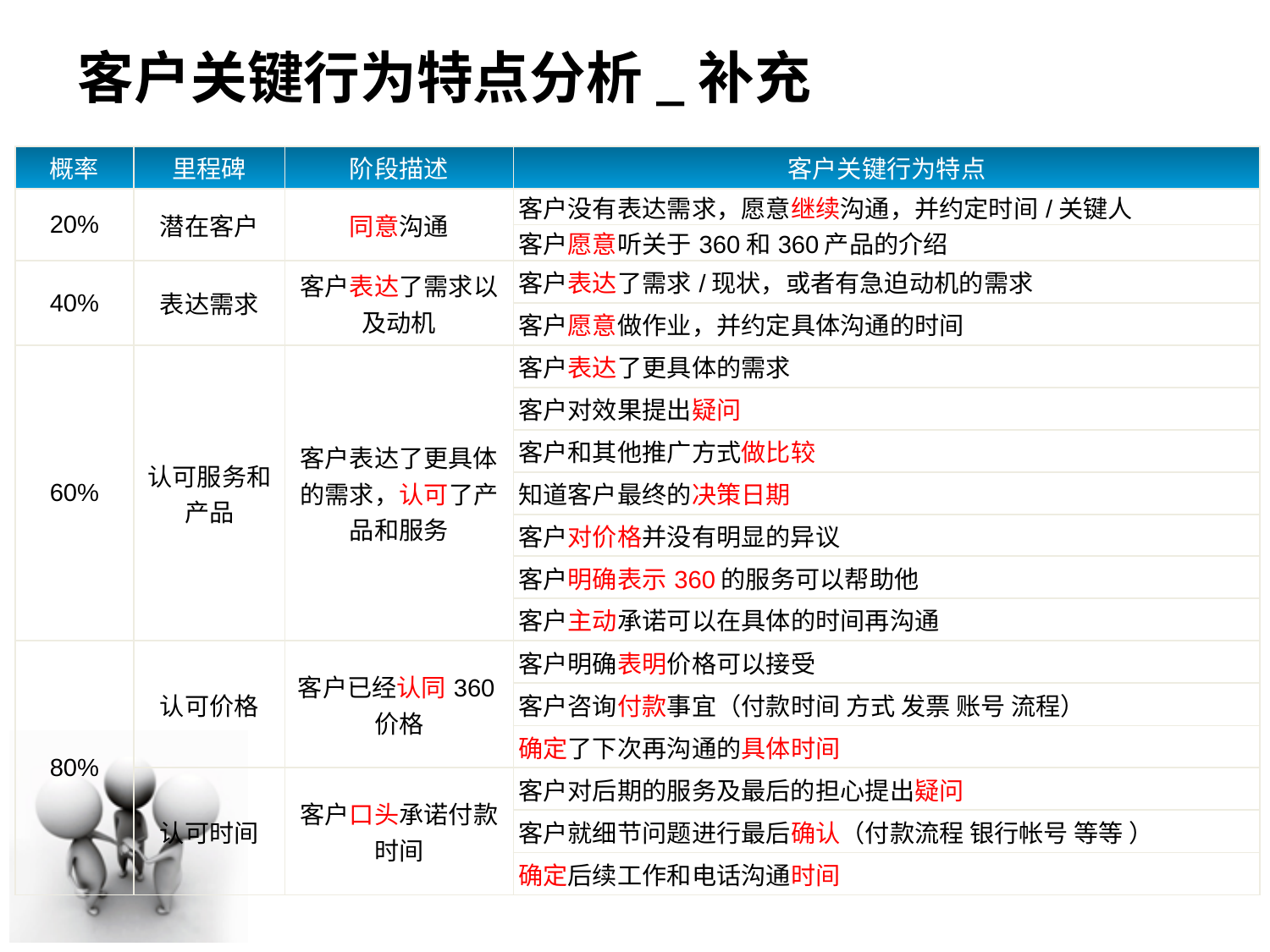

客户关键行为特点分析_补充
| 概率 | 里程碑 | 阶段描述 | 客户关键行为特点 |
| --- | --- | --- | --- |
| 20% | 潜在客户 | 同意沟通 | 客户没有表达需求，愿意继续沟通，并约定时间/关键人 |
|  |  |  | 客户愿意听关于360和360产品的介绍 |
| 40% | 表达需求 | 客户表达了需求以及动机 | 客户表达了需求/现状，或者有急迫动机的需求 |
|  |  |  | 客户愿意做作业，并约定具体沟通的时间 |
| 60% | 认可服务和产品 | 客户表达了更具体的需求，认可了产品和服务 | 客户表达了更具体的需求 |
|  |  |  | 客户对效果提出疑问 |
|  |  |  | 客户和其他推广方式做比较 |
|  |  |  | 知道客户最终的决策日期 |
|  |  |  | 客户对价格并没有明显的异议 |
|  |  |  | 客户明确表示360的服务可以帮助他 |
|  |  |  | 客户主动承诺可以在具体的时间再沟通 |
| 80% | 认可价格 | 客户已经认同360价格 | 客户明确表明价格可以接受 |
|  |  |  | 客户咨询付款事宜（付款时间 方式 发票 账号 流程） |
|  |  |  | 确定了下次再沟通的具体时间 |
|  | 认可时间 | 客户口头承诺付款 时间 | 客户对后期的服务及最后的担心提出疑问 |
|  |  |  | 客户就细节问题进行最后确认（付款流程 银行帐号 等等 ） |
|  |  |  | 确定后续工作和电话沟通时间 |